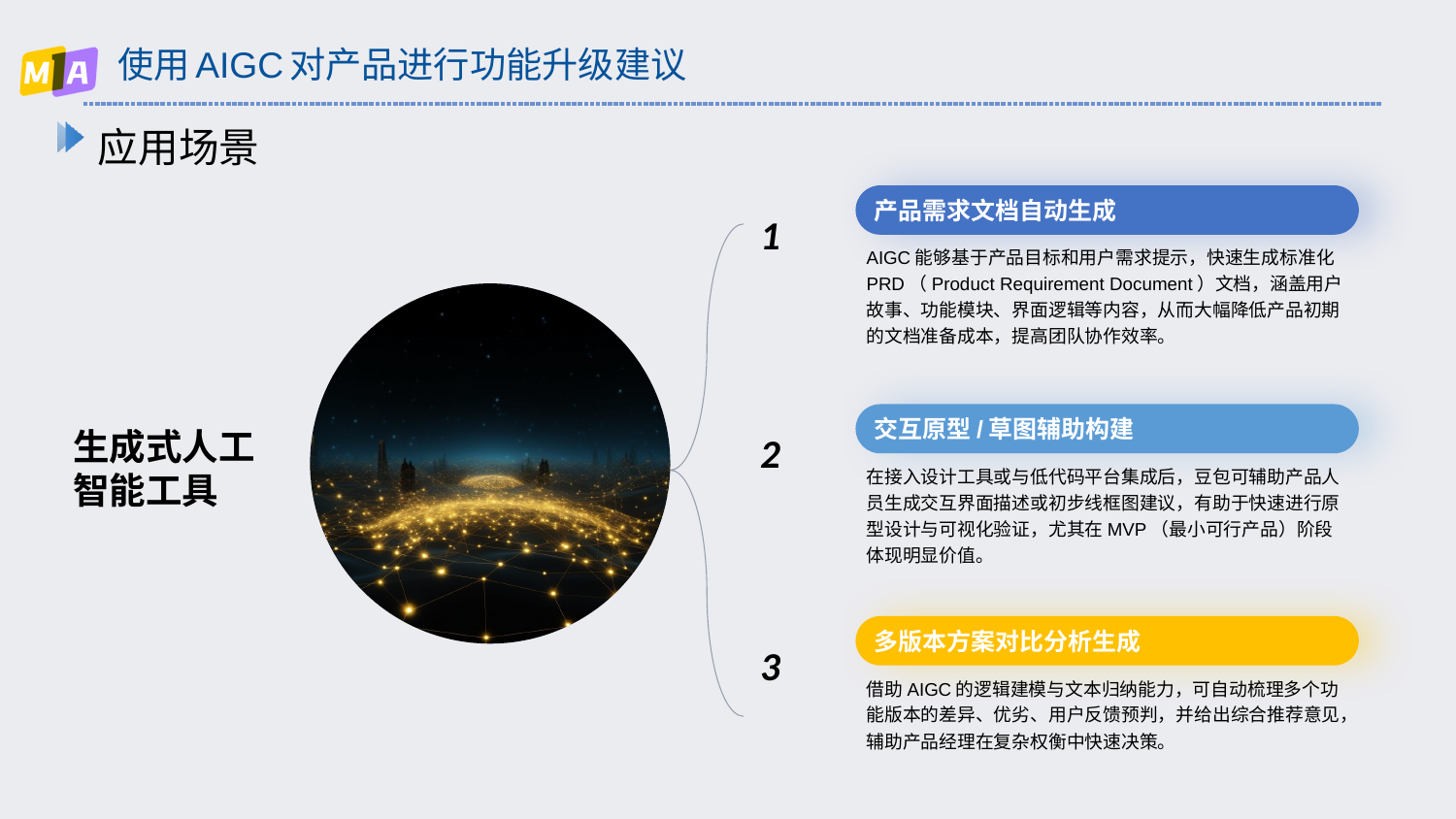

# 使用AIGC对产品进行功能升级建议
应用场景
生成式人工智能工具
产品需求文档自动生成
1
AIGC能够基于产品目标和用户需求提示，快速生成标准化PRD（Product Requirement Document）文档，涵盖用户故事、功能模块、界面逻辑等内容，从而大幅降低产品初期的文档准备成本，提高团队协作效率。

交互原型/草图辅助构建
2
在接入设计工具或与低代码平台集成后，豆包可辅助产品人员生成交互界面描述或初步线框图建议，有助于快速进行原型设计与可视化验证，尤其在MVP（最小可行产品）阶段体现明显价值。
多版本方案对比分析生成
3
借助AIGC的逻辑建模与文本归纳能力，可自动梳理多个功能版本的差异、优劣、用户反馈预判，并给出综合推荐意见，辅助产品经理在复杂权衡中快速决策。